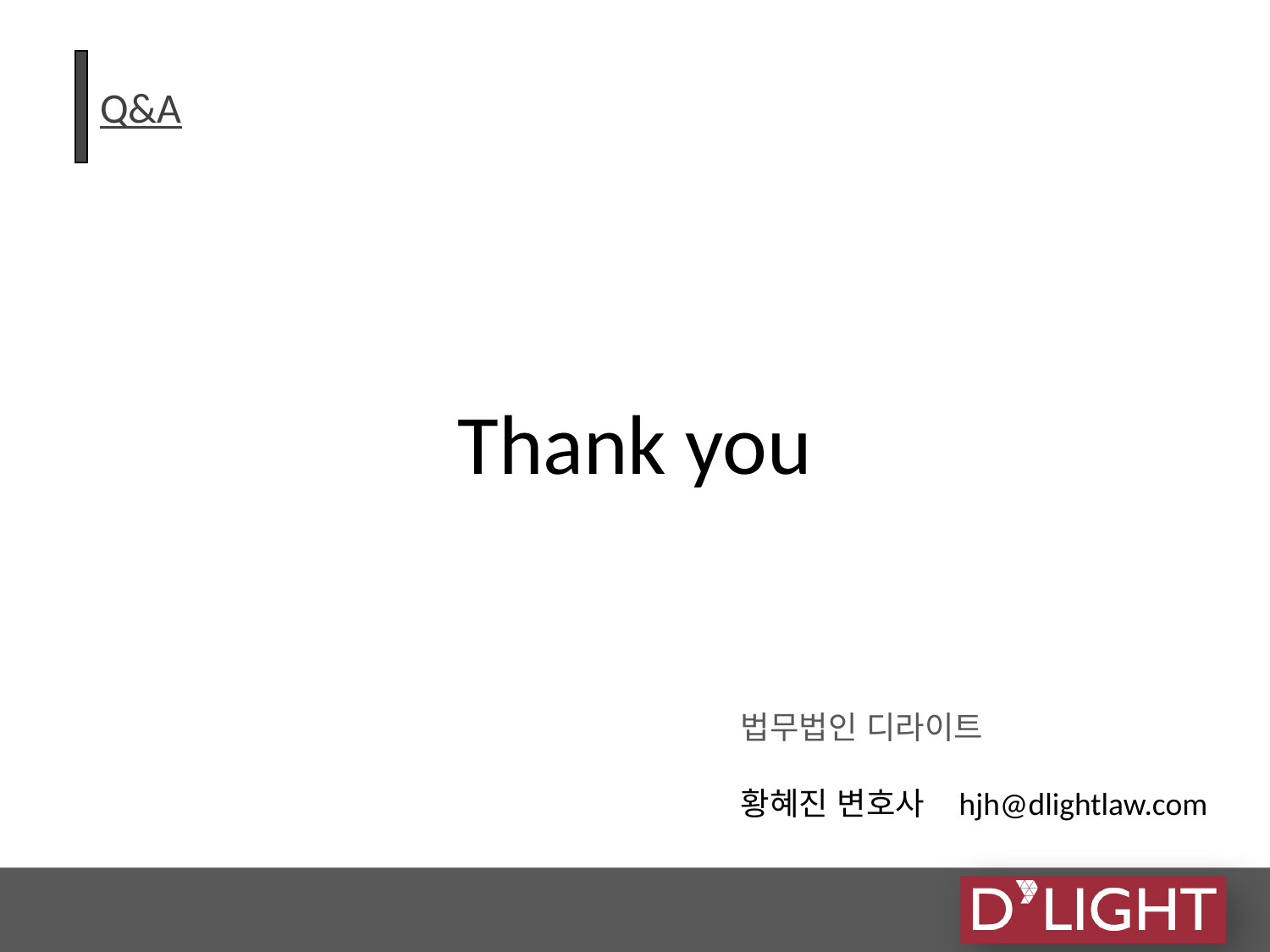

# Q&A
Thank you
법무법인 디라이트

황혜진 변호사   hjh@dlightlaw.com